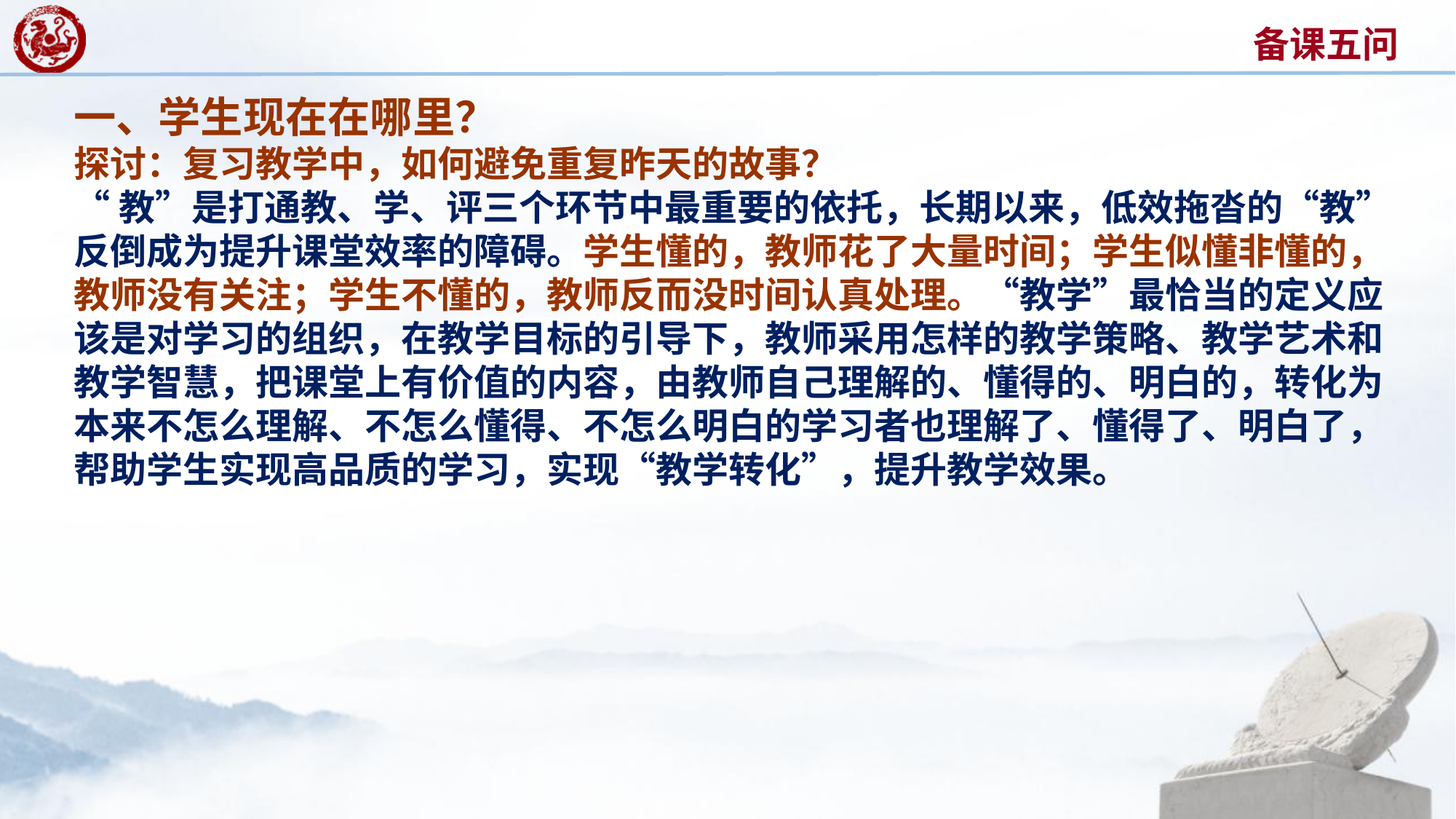

一、学生现在在哪里？
探讨：复习教学中，如何避免重复昨天的故事？
“教”是打通教、学、评三个环节中最重要的依托，长期以来，低效拖沓的“教”反倒成为提升课堂效率的障碍。学生懂的，教师花了大量时间；学生似懂非懂的，教师没有关注；学生不懂的，教师反而没时间认真处理。“教学”最恰当的定义应该是对学习的组织，在教学目标的引导下，教师采用怎样的教学策略、教学艺术和教学智慧，把课堂上有价值的内容，由教师自己理解的、懂得的、明白的，转化为本来不怎么理解、不怎么懂得、不怎么明白的学习者也理解了、懂得了、明白了，帮助学生实现高品质的学习，实现“教学转化”，提升教学效果。